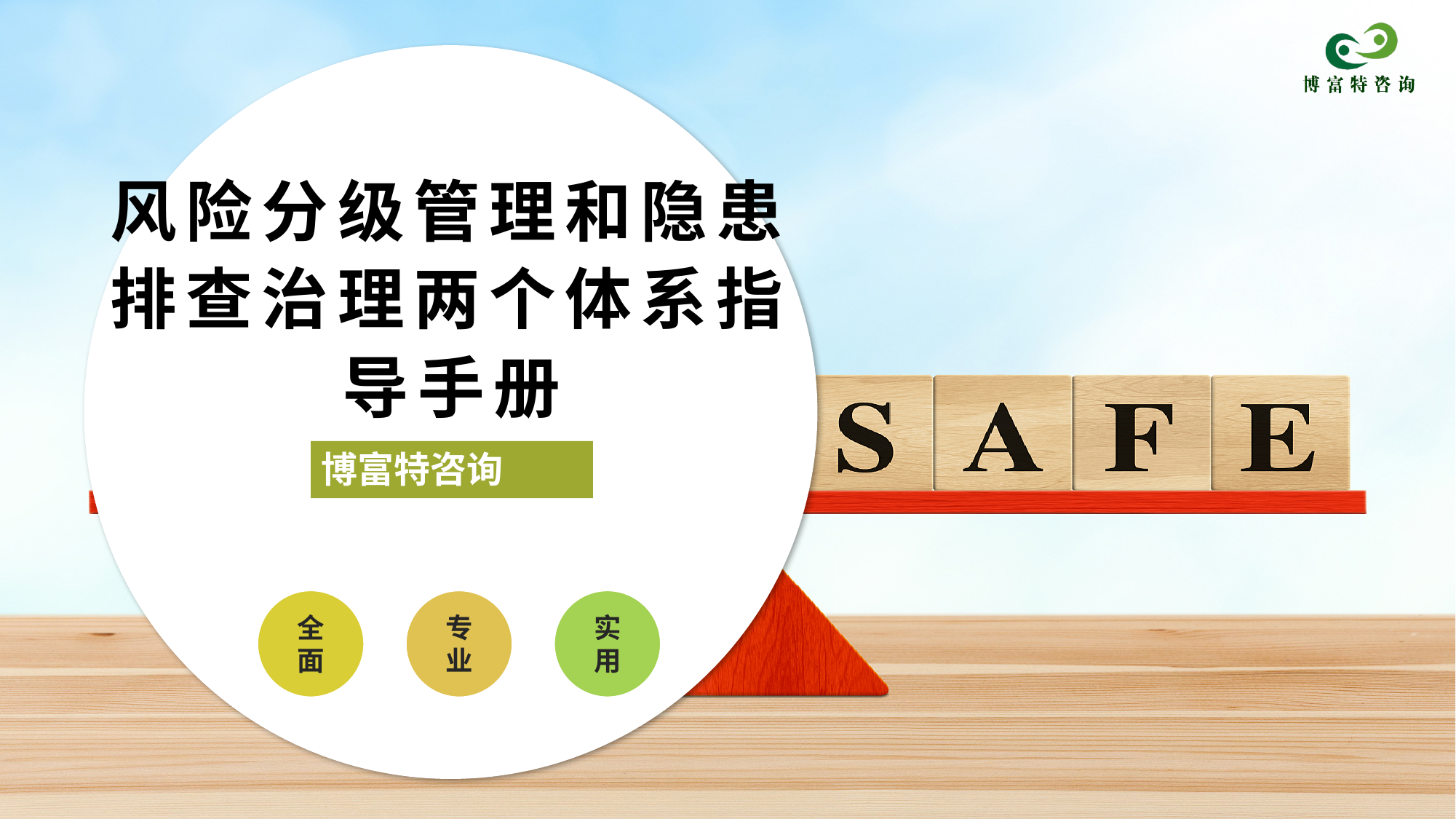

# 风险分级管理和隐患排查治理两个体系指导手册
博富特咨询
全面
实用
专业